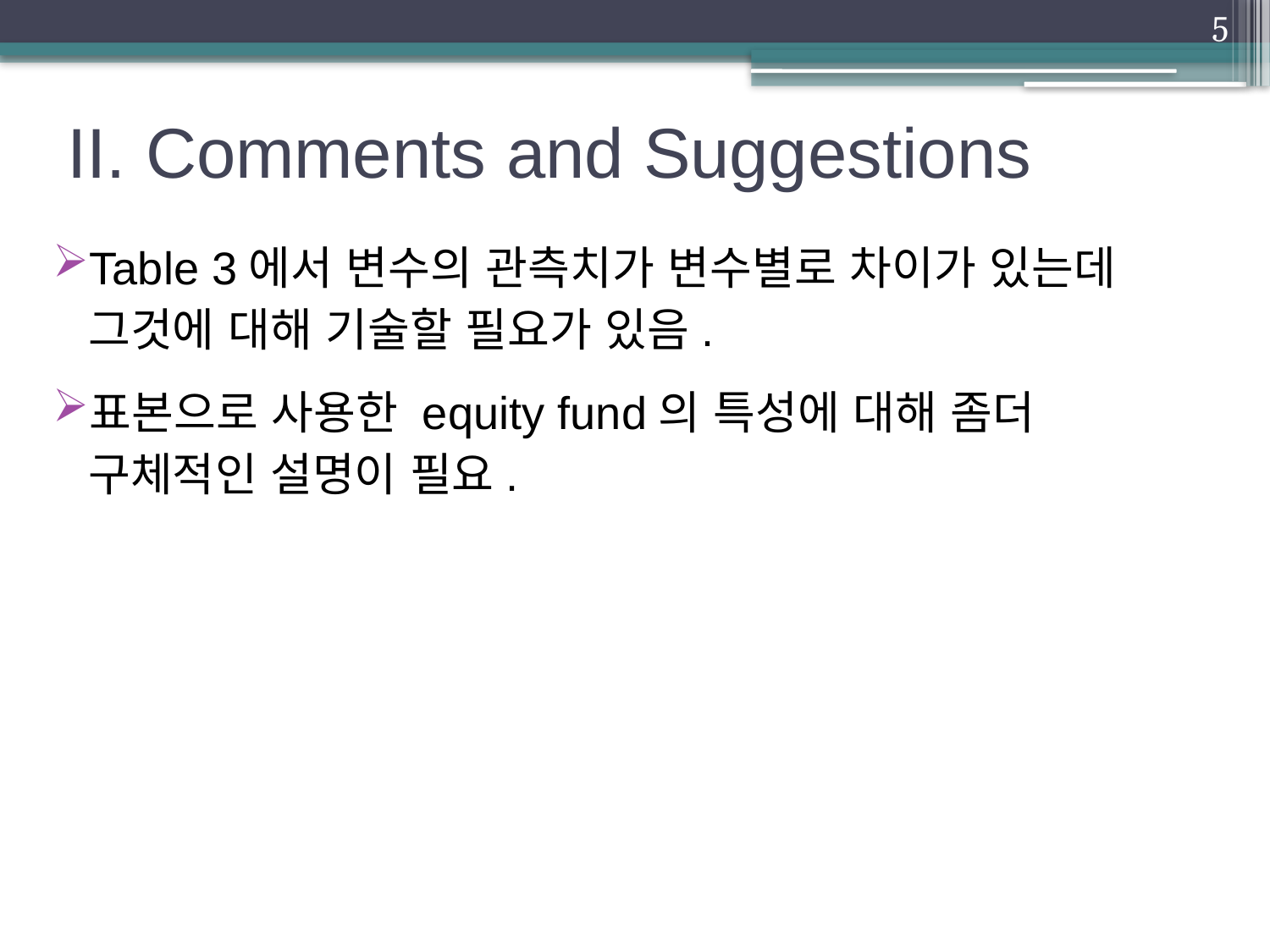

5
# II. Comments and Suggestions
Table 3에서 변수의 관측치가 변수별로 차이가 있는데 그것에 대해 기술할 필요가 있음.
표본으로 사용한 equity fund의 특성에 대해 좀더 구체적인 설명이 필요.